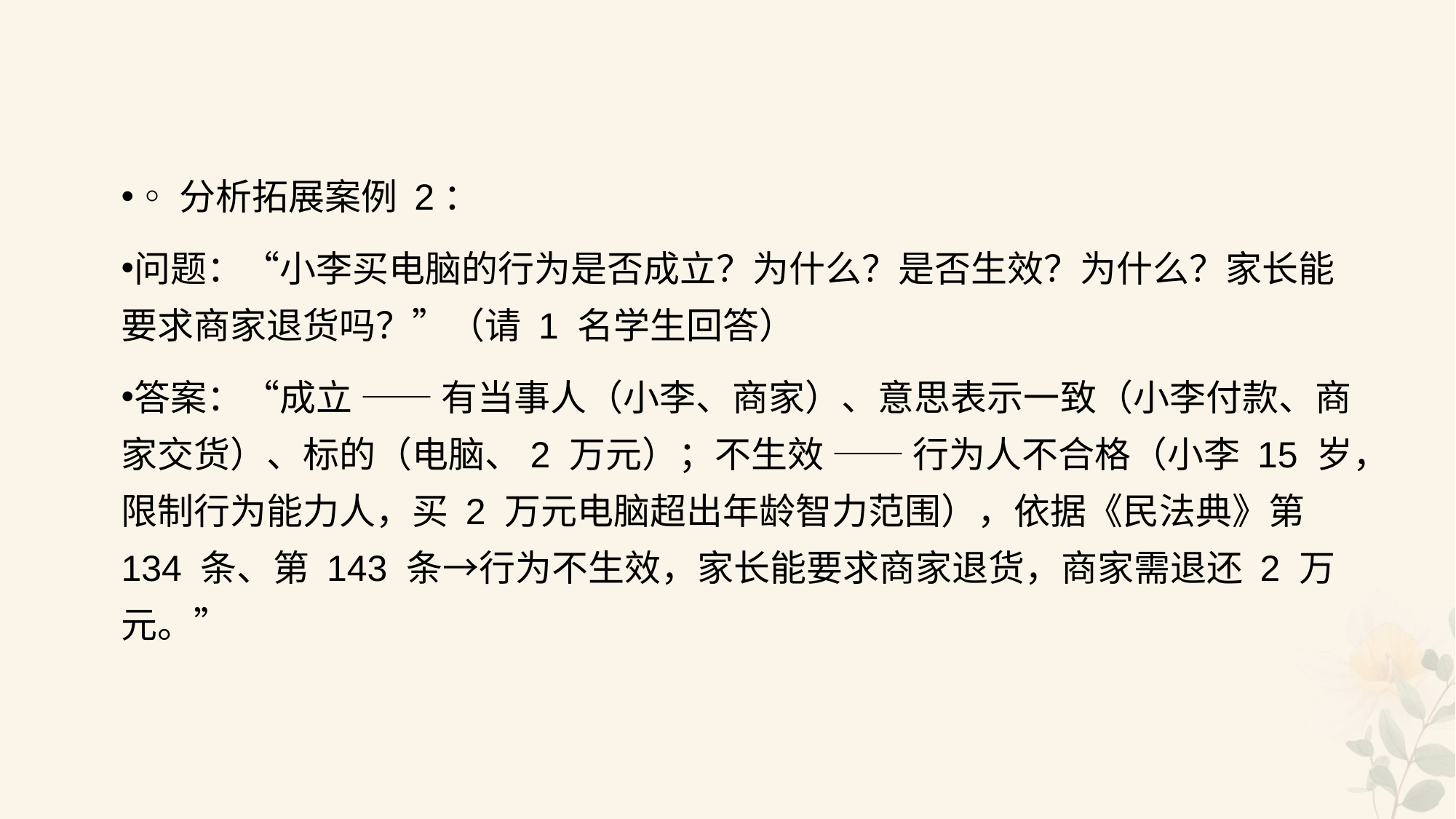

#
◦分析拓展案例 2：
问题：“小李买电脑的行为是否成立？为什么？是否生效？为什么？家长能要求商家退货吗？”（请 1 名学生回答）
答案：“成立 —— 有当事人（小李、商家）、意思表示一致（小李付款、商家交货）、标的（电脑、2 万元）；不生效 —— 行为人不合格（小李 15 岁，限制行为能力人，买 2 万元电脑超出年龄智力范围），依据《民法典》第 134 条、第 143 条→行为不生效，家长能要求商家退货，商家需退还 2 万元。”